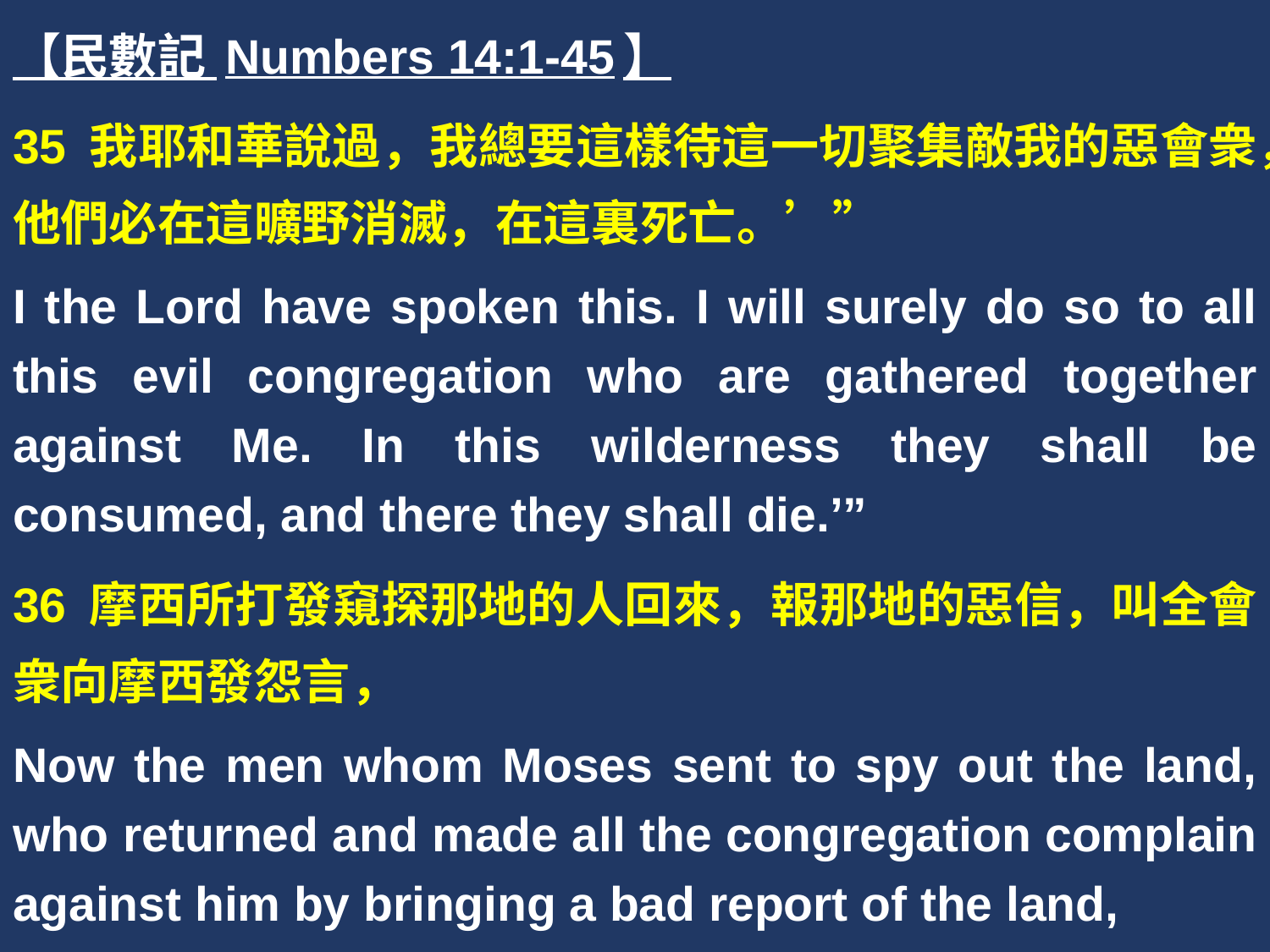

【民數記 Numbers 14:1-45】
35 我耶和華說過，我總要這樣待這一切聚集敵我的惡會衆，他們必在這曠野消滅，在這裏死亡。’”
I the Lord have spoken this. I will surely do so to all this evil congregation who are gathered together against Me. In this wilderness they shall be consumed, and there they shall die.’”
36 摩西所打發窺探那地的人回來，報那地的惡信，叫全會衆向摩西發怨言，
Now the men whom Moses sent to spy out the land, who returned and made all the congregation complain against him by bringing a bad report of the land,